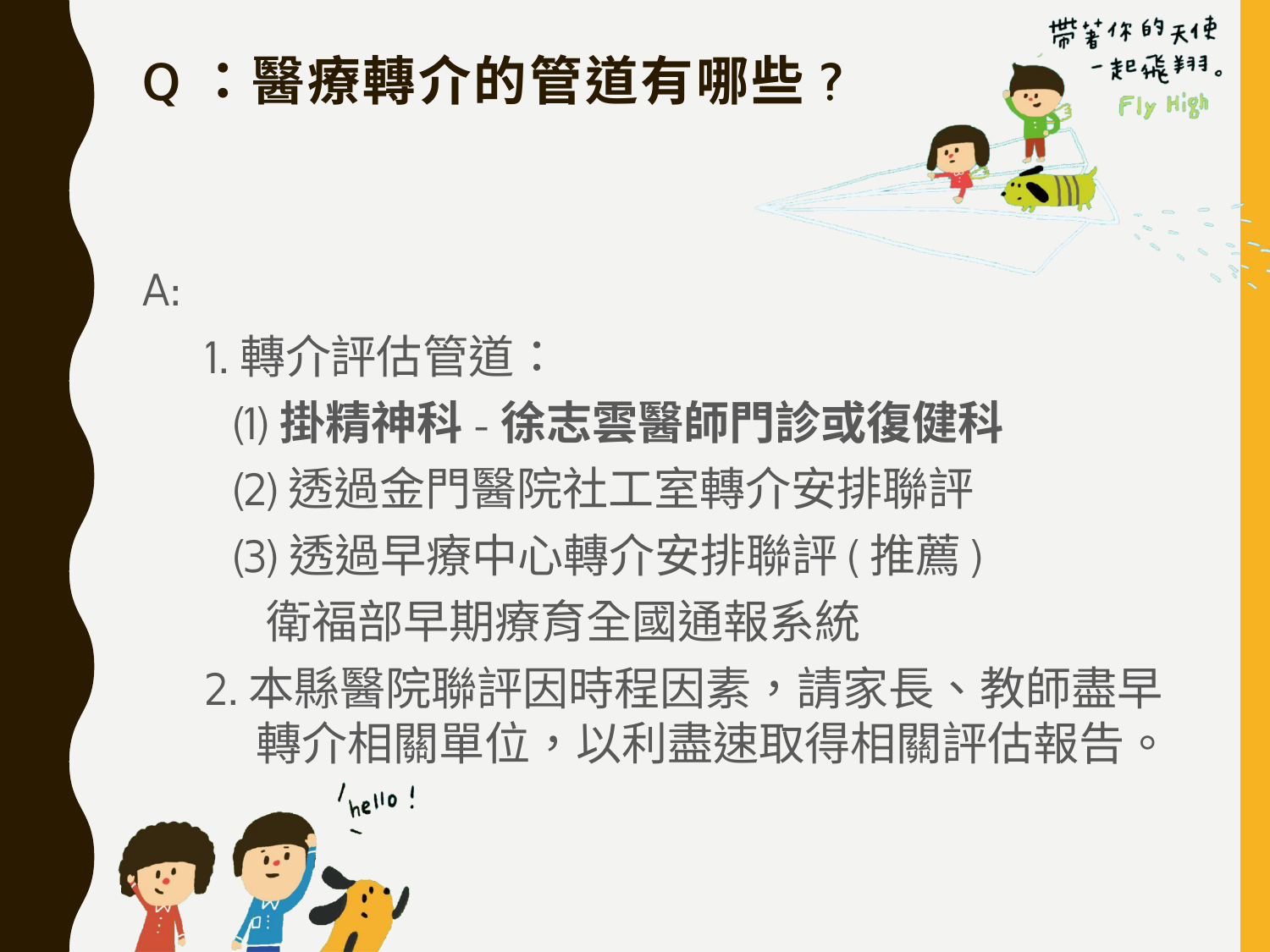

# Q：醫療轉介的管道有哪些?
A:
1.轉介評估管道：
  (1)掛精神科-徐志雲醫師門診或復健科
  (2)透過金門醫院社工室轉介安排聯評
  (3)透過早療中心轉介安排聯評(推薦)
     衛福部早期療育全國通報系統
2.本縣醫院聯評因時程因素，請家長、教師盡早轉介相關單位，以利盡速取得相關評估報告。